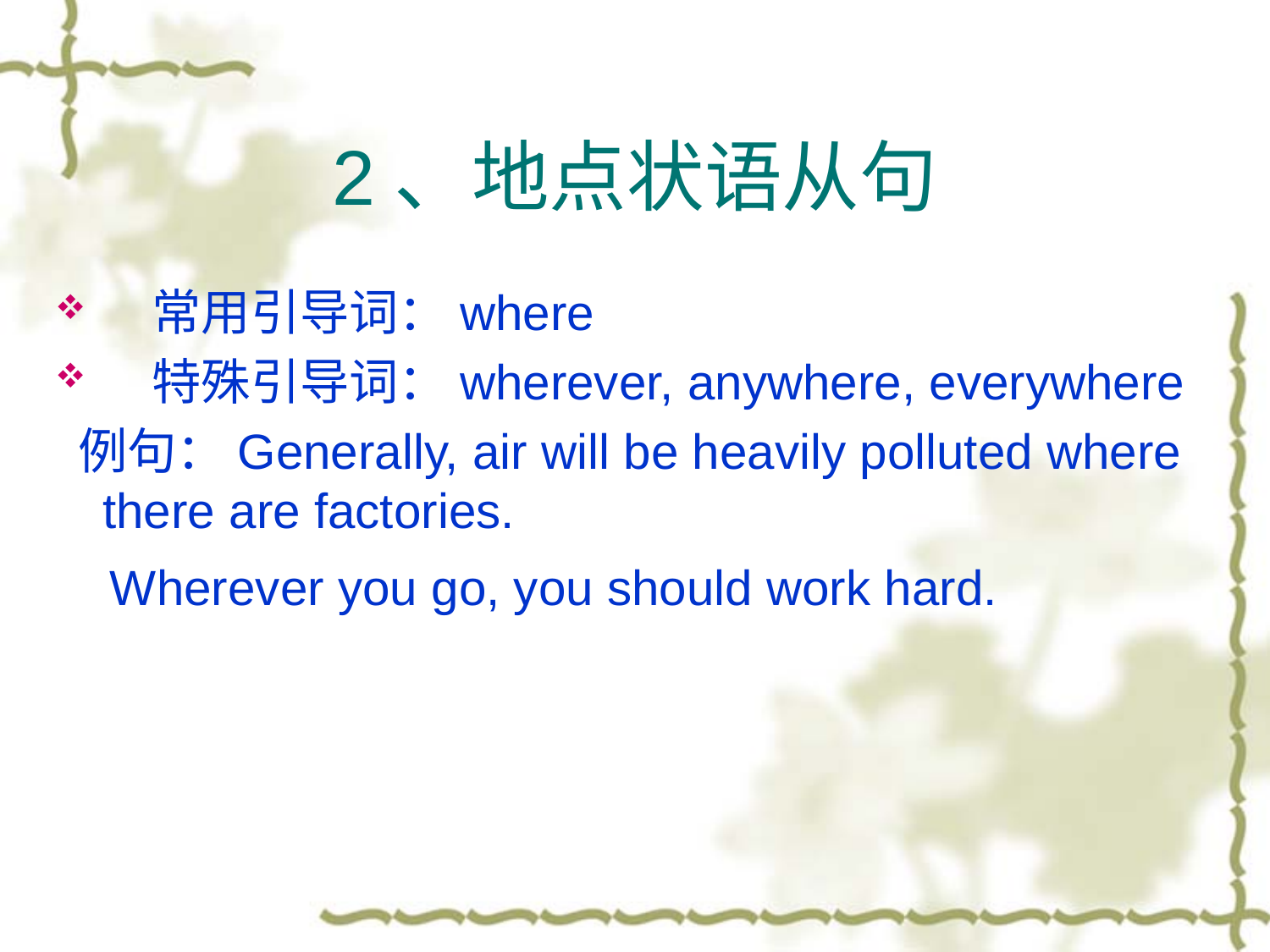

2、地点状语从句
　常用引导词：where
　特殊引导词：wherever, anywhere, everywhere
 例句：Generally, air will be heavily polluted where there are factories.
    Wherever you go, you should work hard.